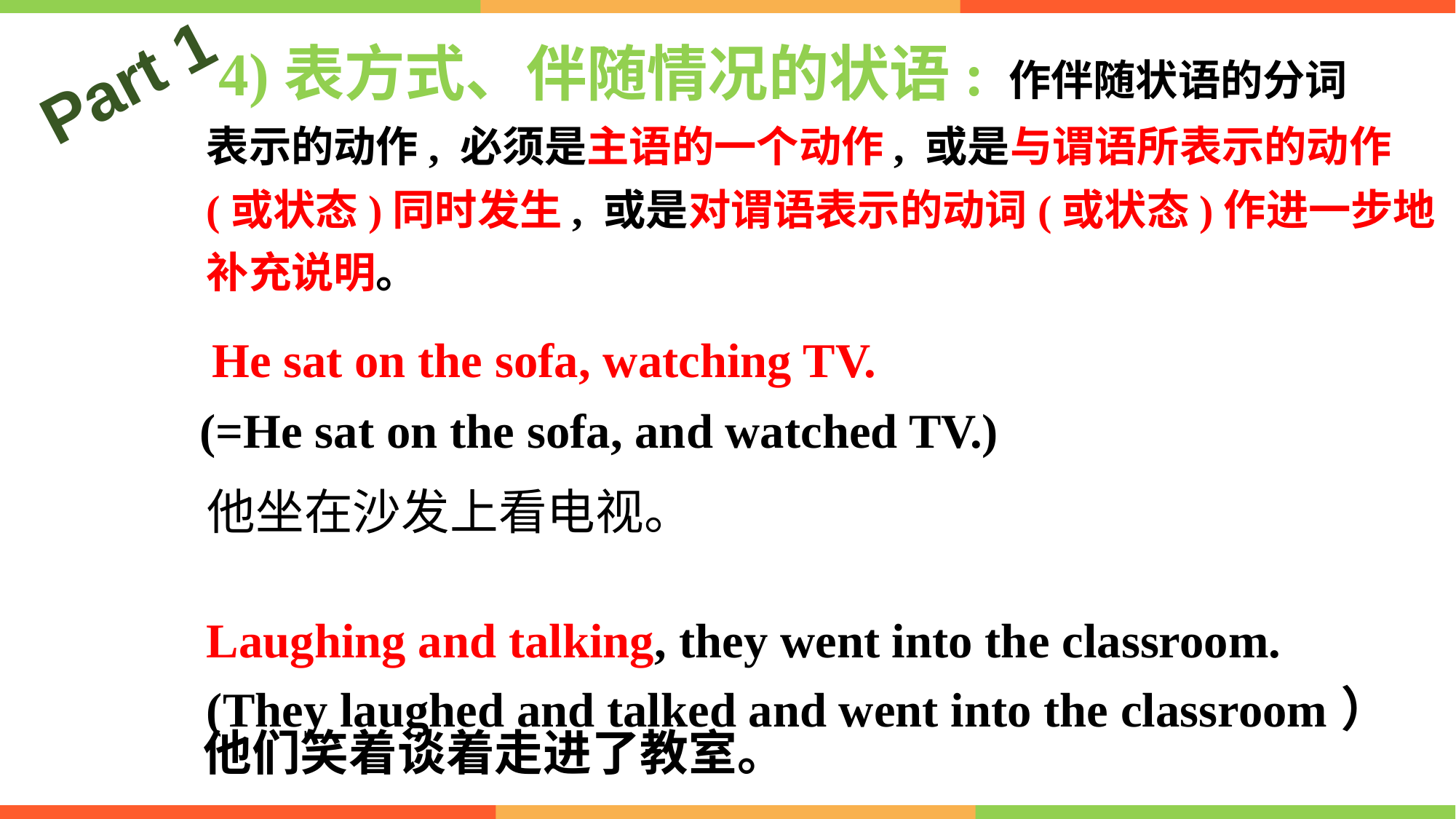

Part 1
 4)表方式、伴随情况的状语: 作伴随状语的分词
表示的动作, 必须是主语的一个动作, 或是与谓语所表示的动作
(或状态)同时发生, 或是对谓语表示的动词(或状态)作进一步地
补充说明。
 He sat on the sofa, watching TV.
(=He sat on the sofa, and watched TV.)
他坐在沙发上看电视。

Laughing and talking, they went into the classroom.
(They laughed and talked and went into the classroom）
他们笑着谈着走进了教室。